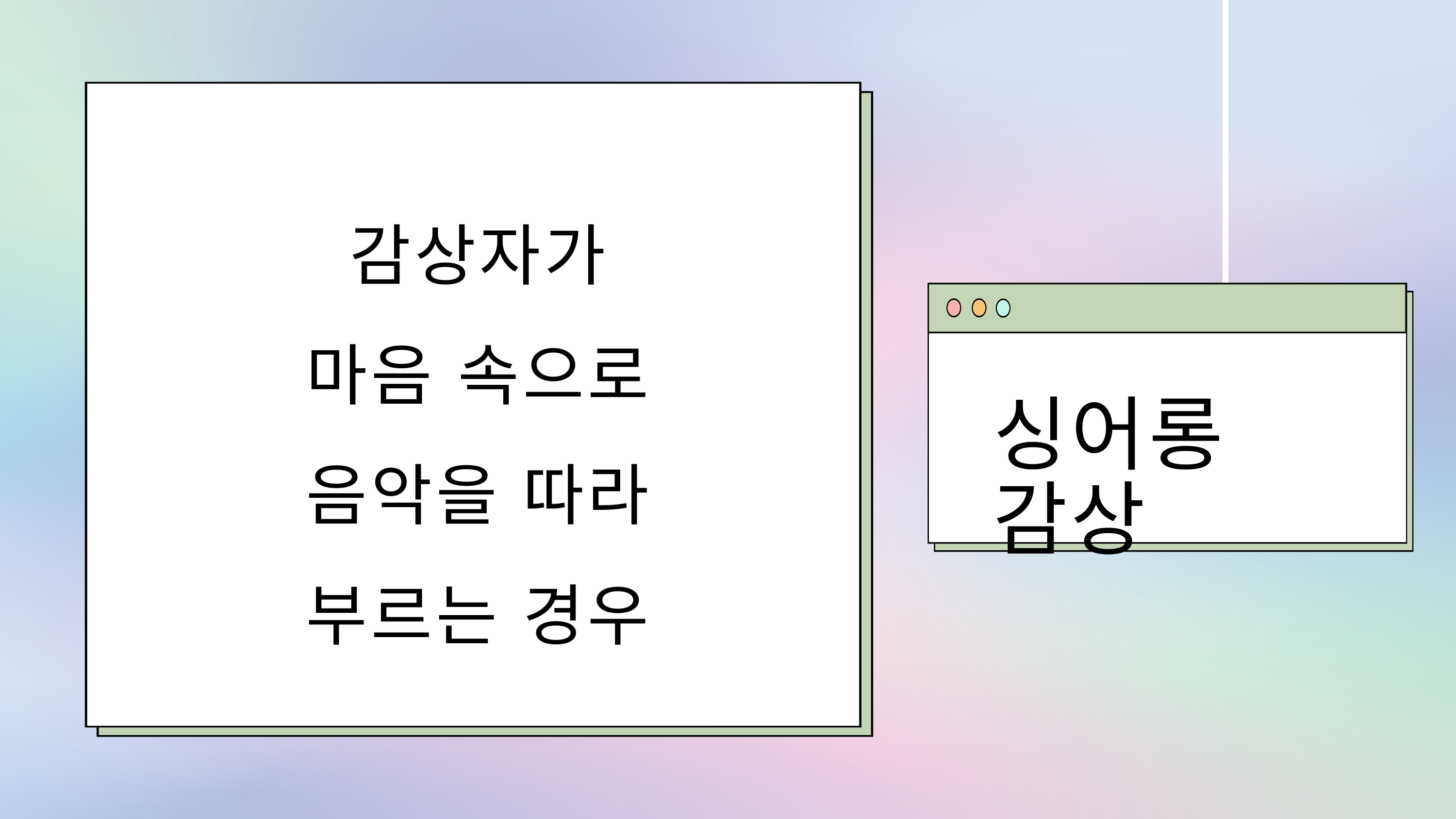

감상자가
마음 속으로
음악을 따라
부르는 경우

싱어롱 감상